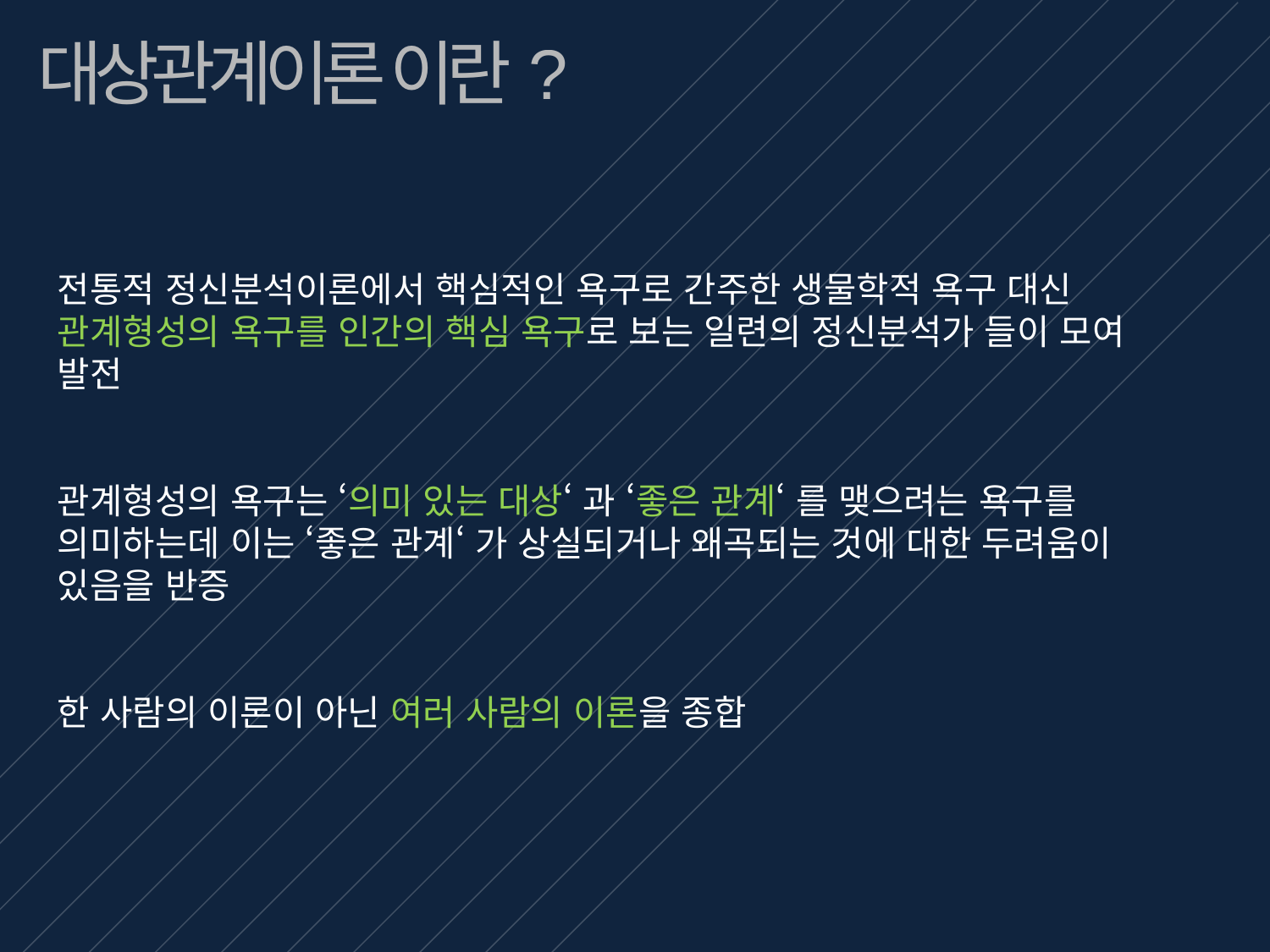

대상관계이론 이란?
전통적 정신분석이론에서 핵심적인 욕구로 간주한 생물학적 욕구 대신 관계형성의 욕구를 인간의 핵심 욕구로 보는 일련의 정신분석가 들이 모여 발전

관계형성의 욕구는 ‘의미 있는 대상‘ 과 ‘좋은 관계‘ 를 맺으려는 욕구를 의미하는데 이는 ‘좋은 관계‘ 가 상실되거나 왜곡되는 것에 대한 두려움이 있음을 반증

한 사람의 이론이 아닌 여러 사람의 이론을 종합